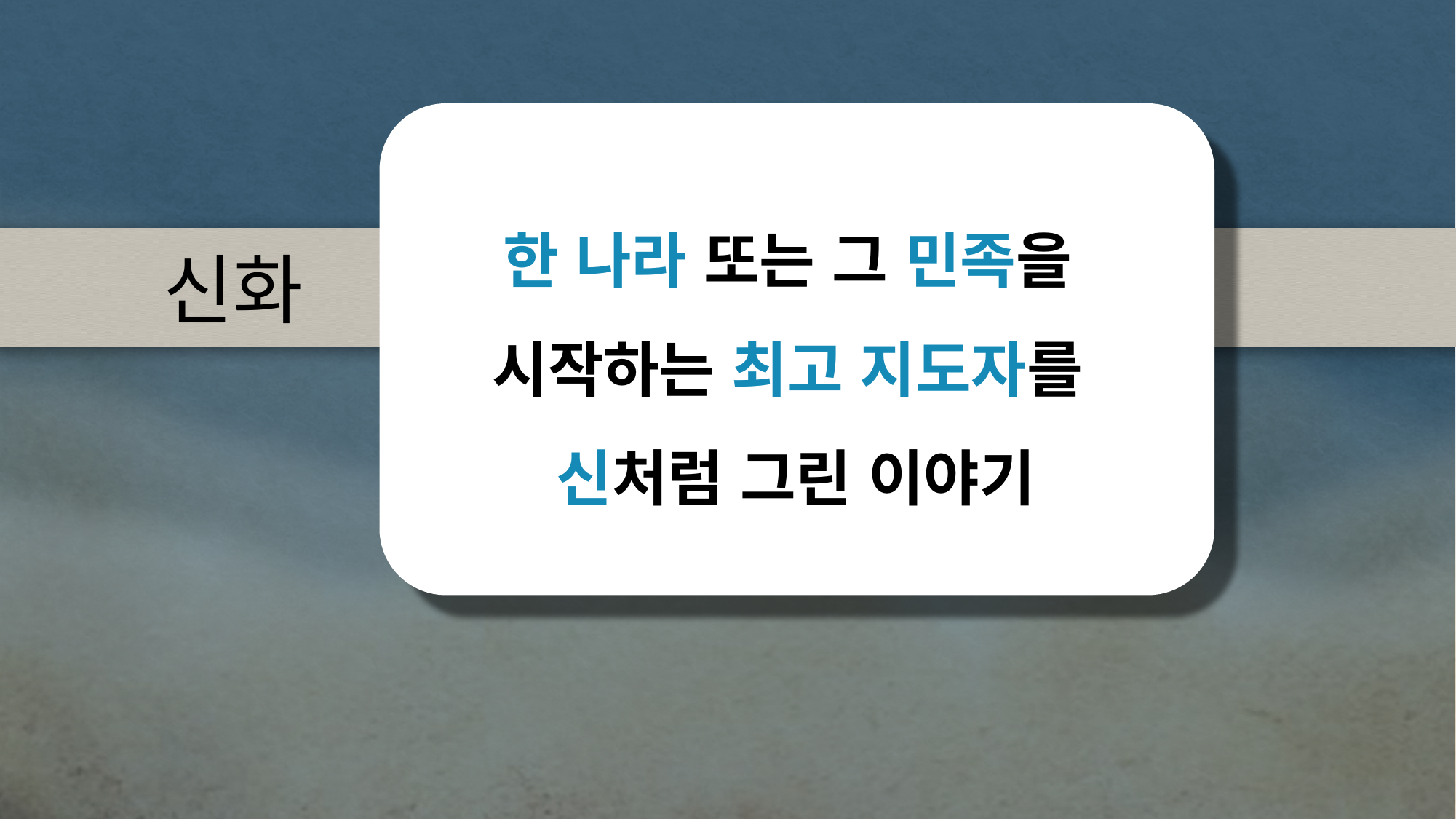

한 나라 또는 그 민족을
시작하는 최고 지도자를
신처럼 그린 이야기
      신화